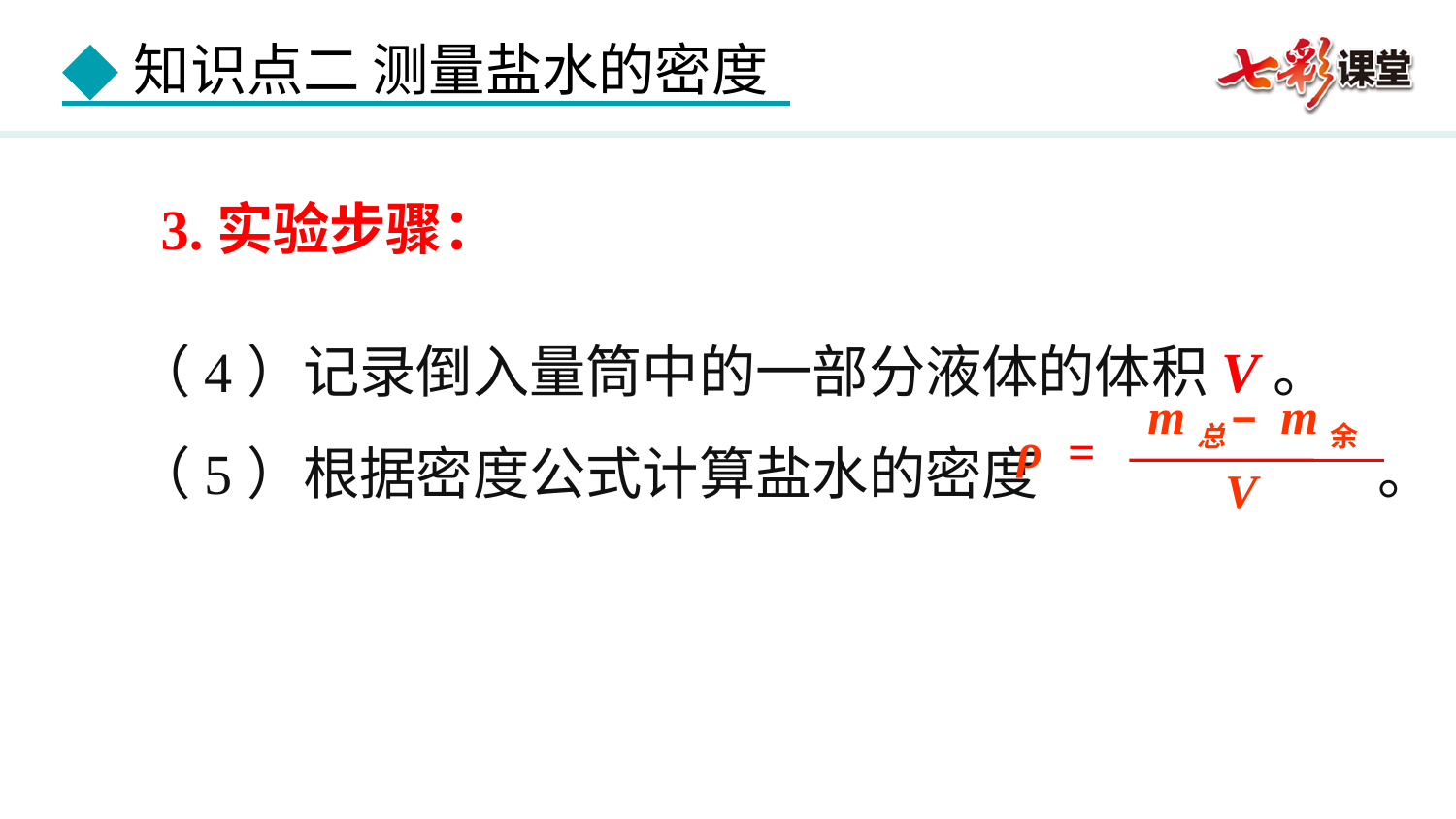

3.实验步骤：
（4）记录倒入量筒中的一部分液体的体积V。
（5）根据密度公式计算盐水的密度                           。
m总 – m余
ρ
=
V